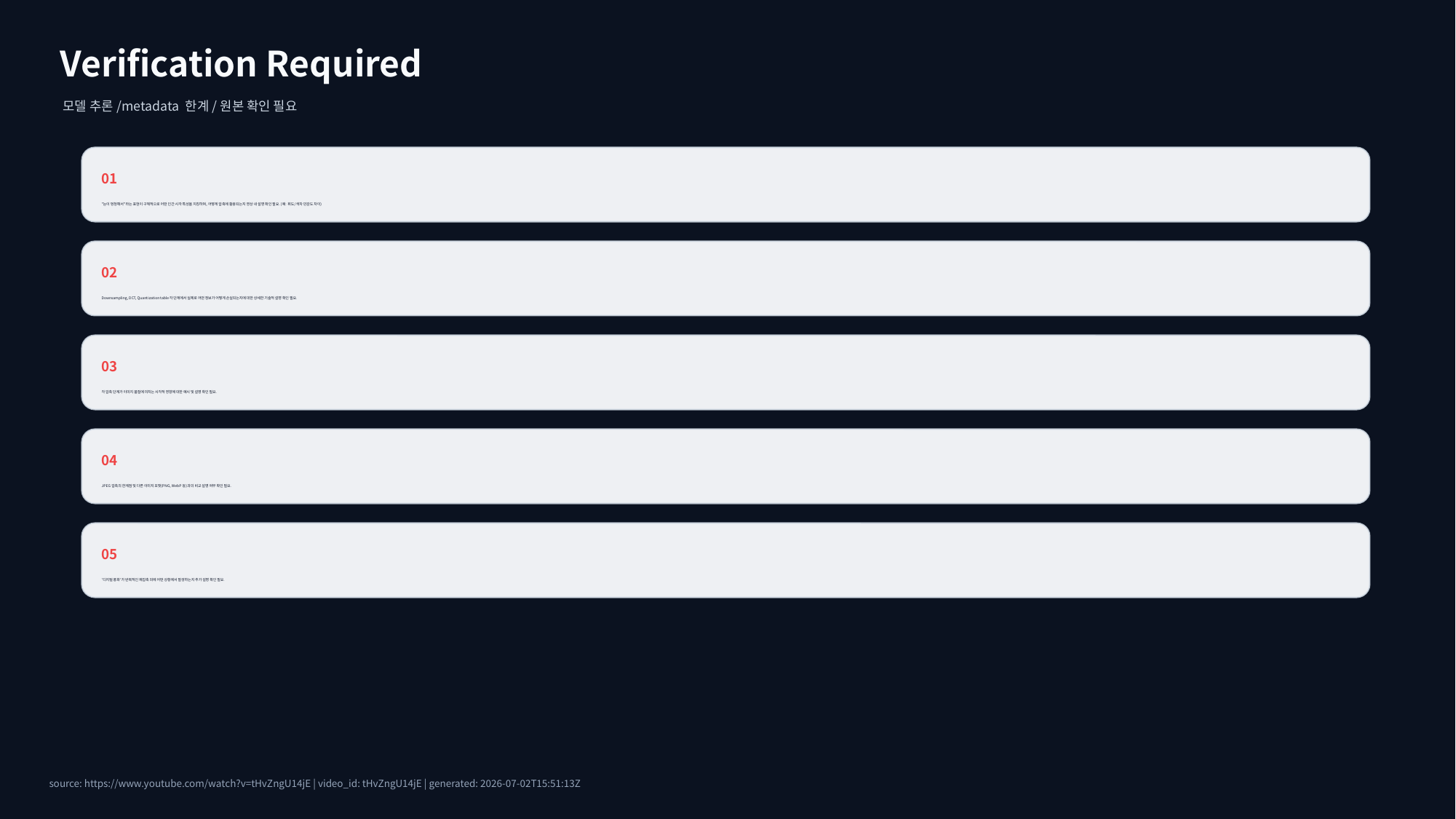

Verification Required
모델 추론/metadata 한계/원본 확인 필요

01
"눈이 멍청해서"라는 표현이 구체적으로 어떤 인간 시각 특성을 지칭하며, 어떻게 압축에 활용되는지 영상 내 설명 확인 필요. (예: 휘도/색차 민감도 차이)

02
Downsampling, DCT, Quantization table 각 단계에서 실제로 어떤 정보가 어떻게 손실되는지에 대한 상세한 기술적 설명 확인 필요.

03
각 압축 단계가 이미지 품질에 미치는 시각적 영향에 대한 예시 및 설명 확인 필요.

04
JPEG 압축의 한계점 및 다른 이미지 포맷(PNG, WebP 등)과의 비교 설명 여부 확인 필요.

05
'디지털 풍화'가 반복적인 재압축 외에 어떤 상황에서 발생하는지 추가 설명 확인 필요.
source: https://www.youtube.com/watch?v=tHvZngU14jE | video_id: tHvZngU14jE | generated: 2026-07-02T15:51:13Z